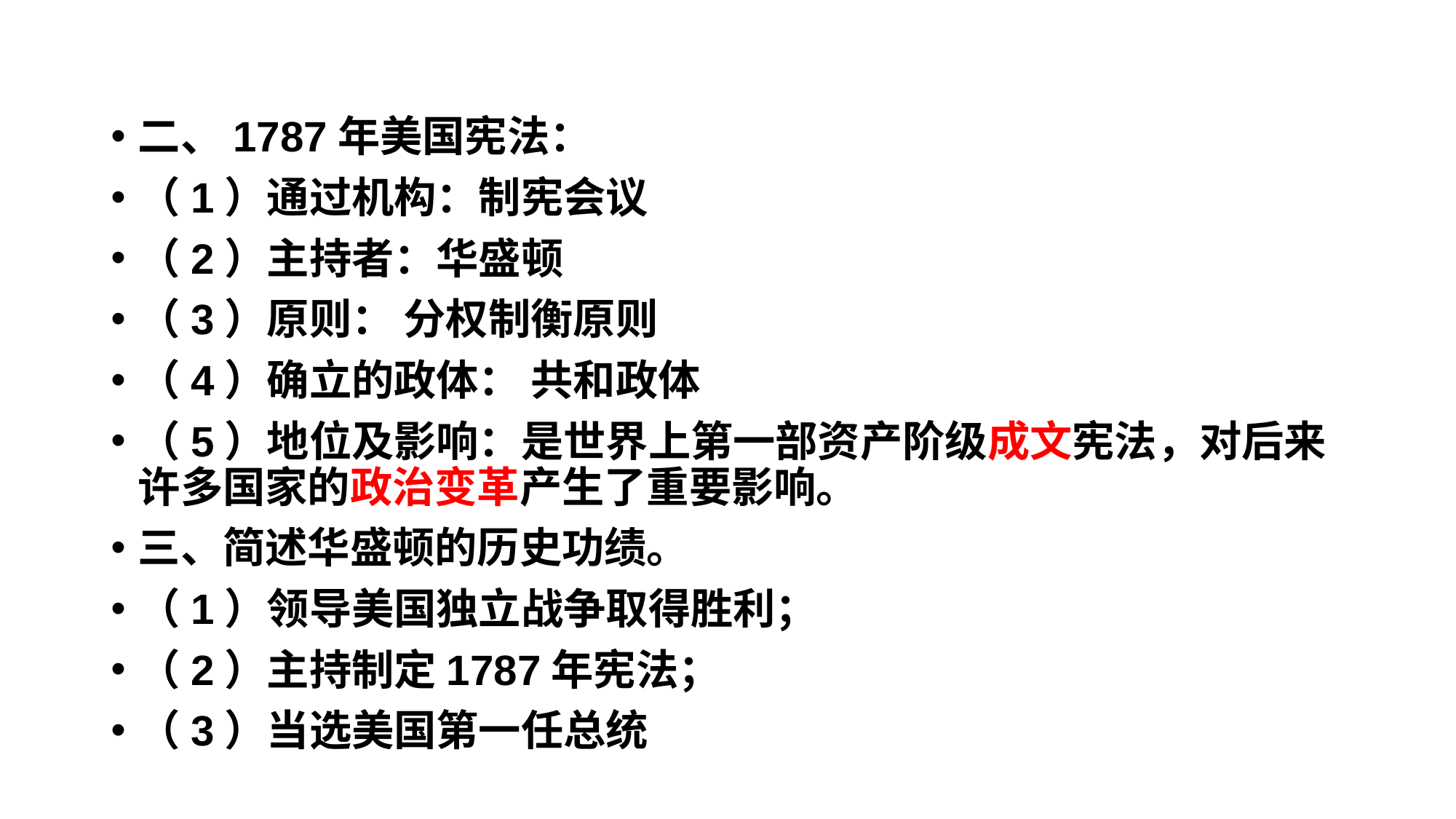

#
二、1787年美国宪法：
（1）通过机构：制宪会议
（2）主持者：华盛顿
（3）原则： 分权制衡原则
（4）确立的政体： 共和政体
（5）地位及影响：是世界上第一部资产阶级成文宪法，对后来许多国家的政治变革产生了重要影响。
三、简述华盛顿的历史功绩。
（1）领导美国独立战争取得胜利；
（2）主持制定1787年宪法；
（3）当选美国第一任总统